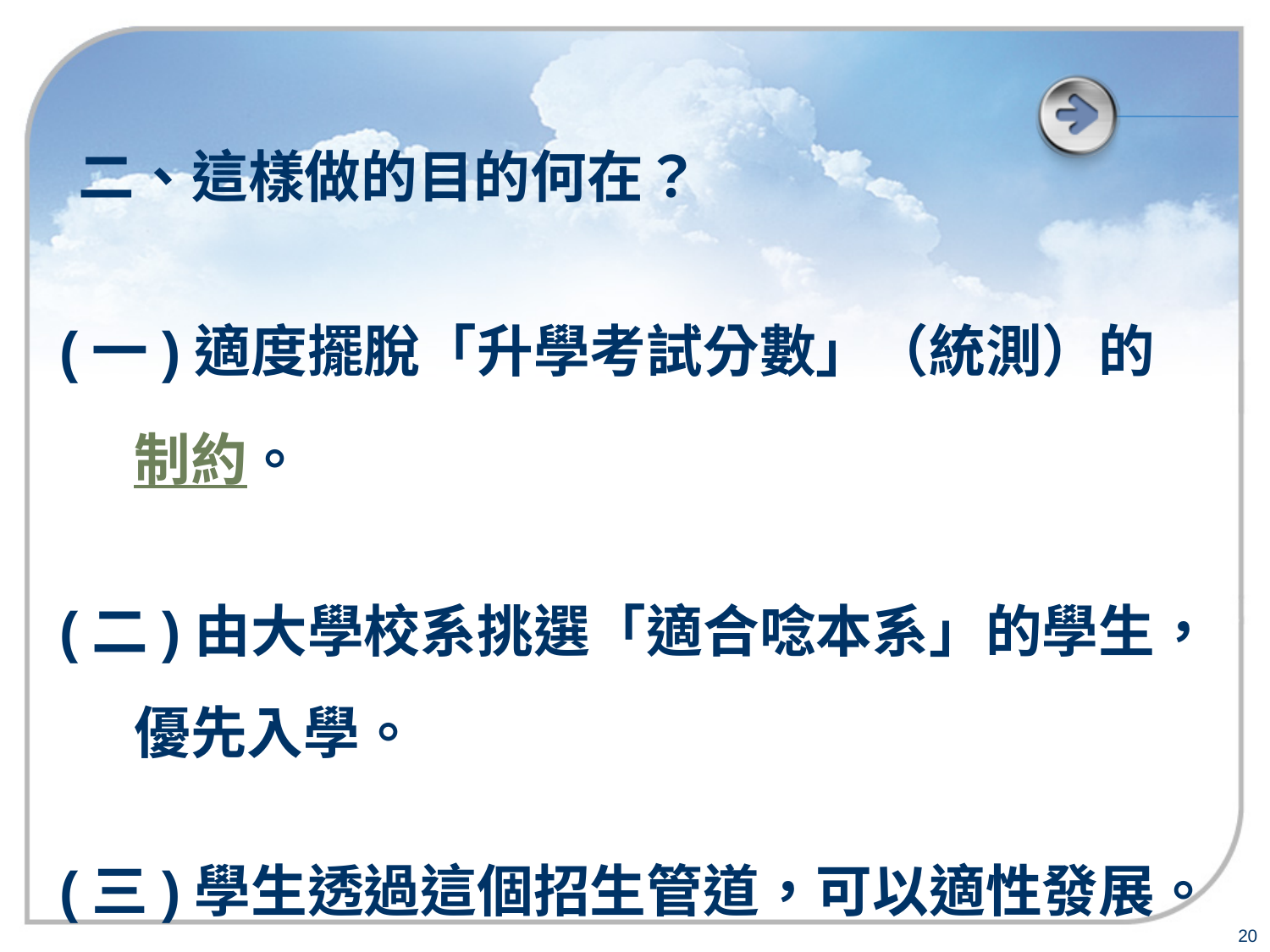

二、這樣做的目的何在？
(一)適度擺脫「升學考試分數」（統測）的制約。
(二)由大學校系挑選「適合唸本系」的學生，優先入學。
(三)學生透過這個招生管道，可以適性發展。
20